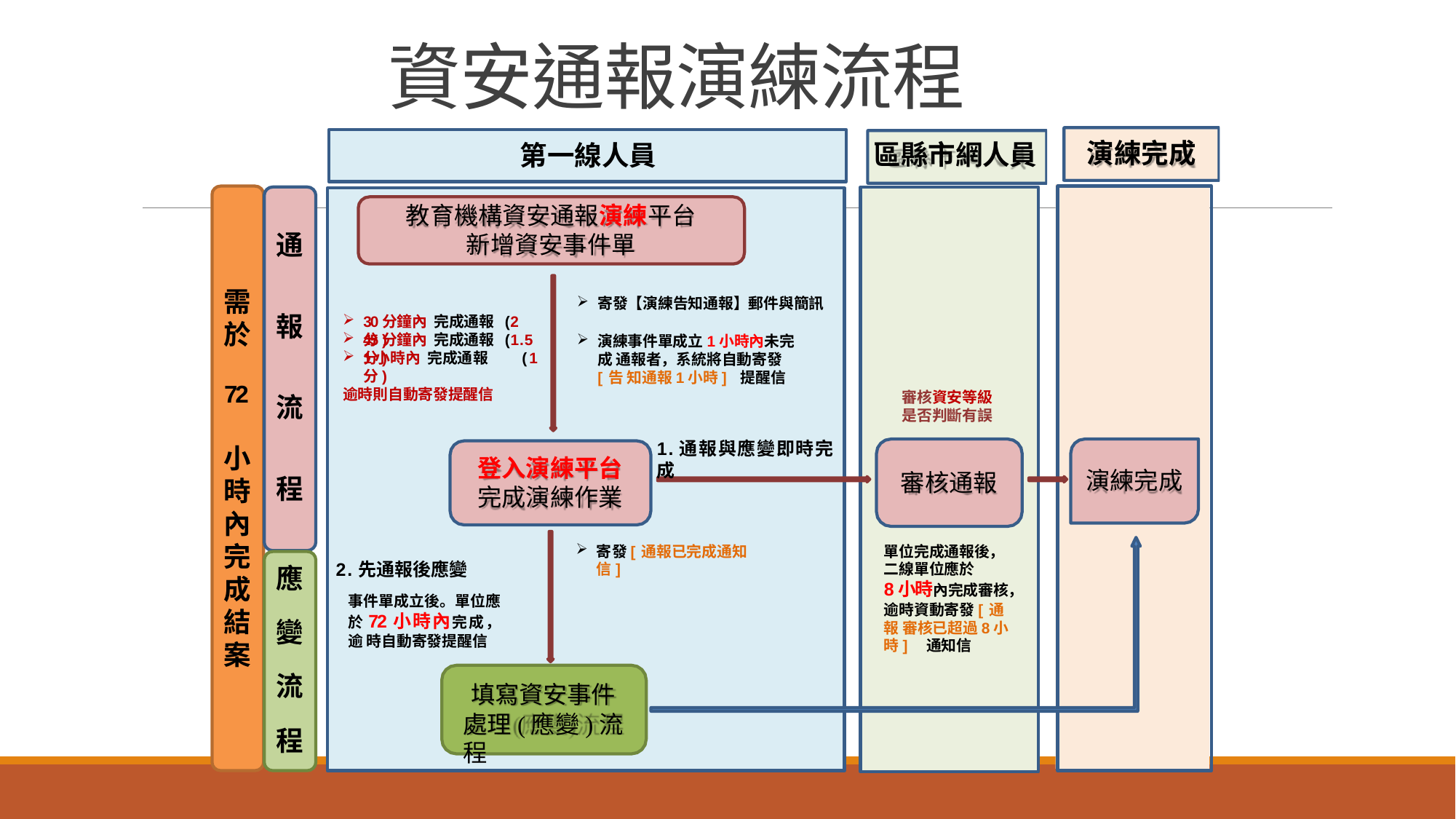

# 資安通報演練流程

演練完成
區縣市網人員
第一線人員
區縣市網人員

教育機構資安通報演練平台 新增資安事件單

通

需
於
寄發【演練告知通報】郵件與簡訊
報
30分鐘內 完成通報 (2分)
45分鐘內 完成通報 (1.5分)
演練事件單成立1小時內未完成 通報者，系統將自動寄發 [告 知通報1小時] 提醒信
1小時內  完成通報	(1分)
72
逾時則自動寄發提醒信
審核資安等級
是否判斷有誤
流
1.通報與應變即時完成

小 時 內 完 成 結 案

登入演練平台

演練完成
審核通報
程

完成演練作業

單位完成通報後，
二線單位應於
8小時內完成審核，
逾時資動寄發[通報 審核已超過8小時]  通知信
寄發[通報已完成通知信]

2.先通報後應變
事件單成立後。單位應 於72小時內完成，逾 時自動寄發提醒信
應
變

流

填寫資安事件
處理(應變)流程

程